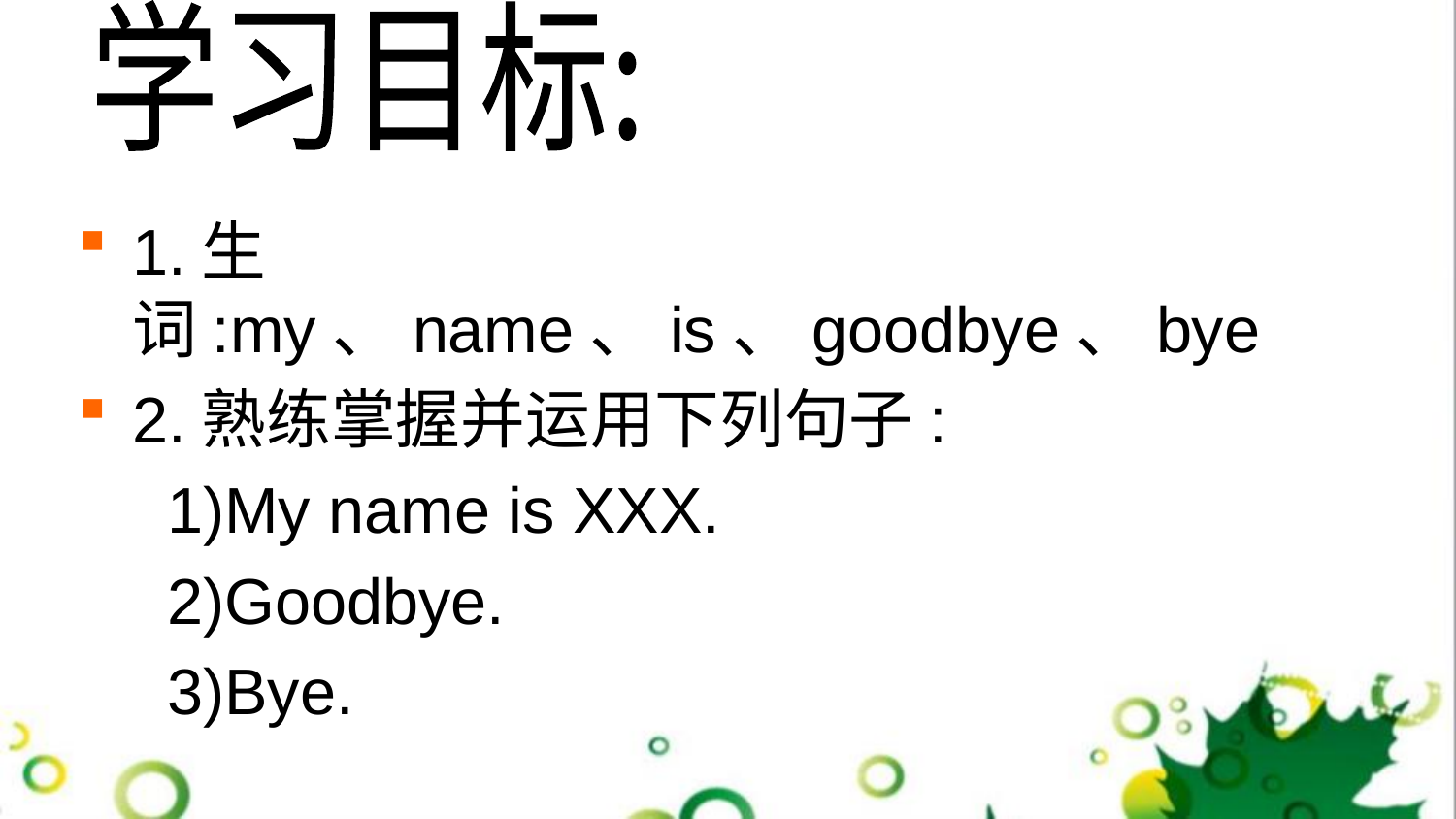

学习目标:
1.生词:my、name、is、goodbye、bye
2.熟练掌握并运用下列句子:
     1)My name is XXX.
     2)Goodbye.
     3)Bye.